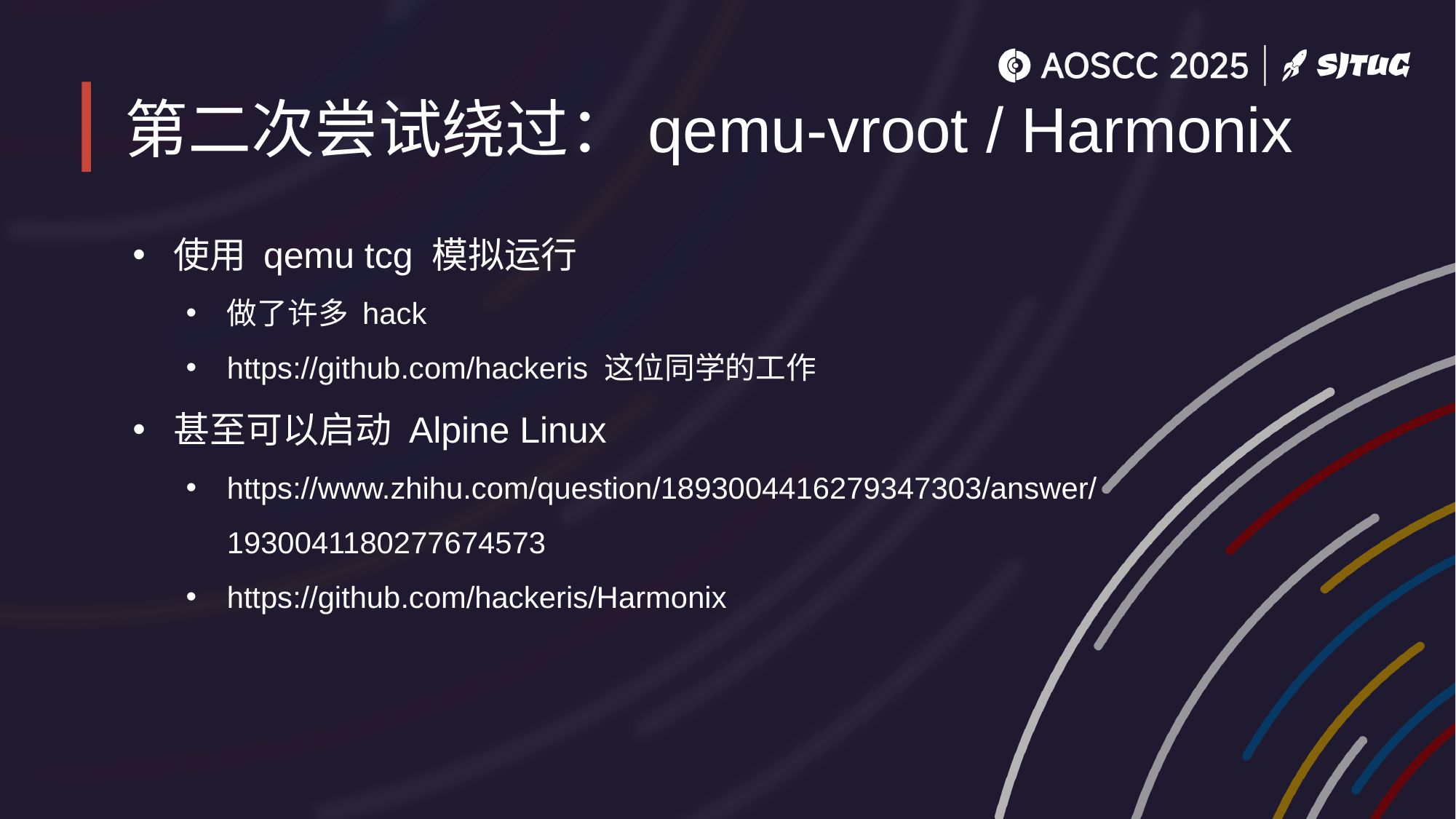

# 第二次尝试绕过：qemu-vroot / Harmonix
使用 qemu tcg 模拟运行
做了许多 hack
https://github.com/hackeris 这位同学的工作
甚至可以启动 Alpine Linux
https://www.zhihu.com/question/1893004416279347303/answer/1930041180277674573
https://github.com/hackeris/Harmonix